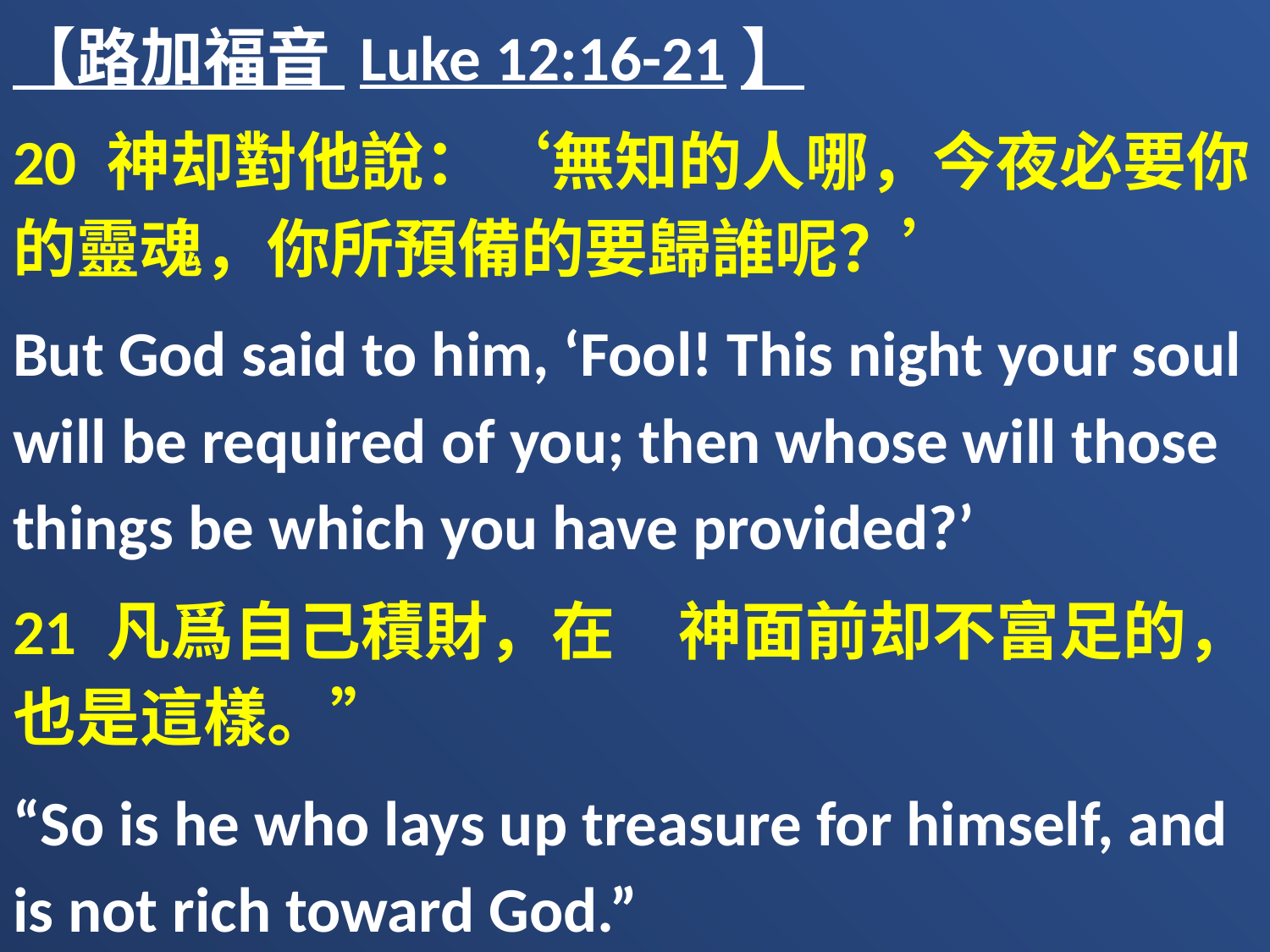

【路加福音 Luke 12:16-21】
20 神却對他說：‘無知的人哪，今夜必要你的靈魂，你所預備的要歸誰呢？’
But God said to him, ‘Fool! This night your soul will be required of you; then whose will those things be which you have provided?’
21 凡爲自己積財，在　神面前却不富足的，也是這樣。”
“So is he who lays up treasure for himself, and is not rich toward God.”